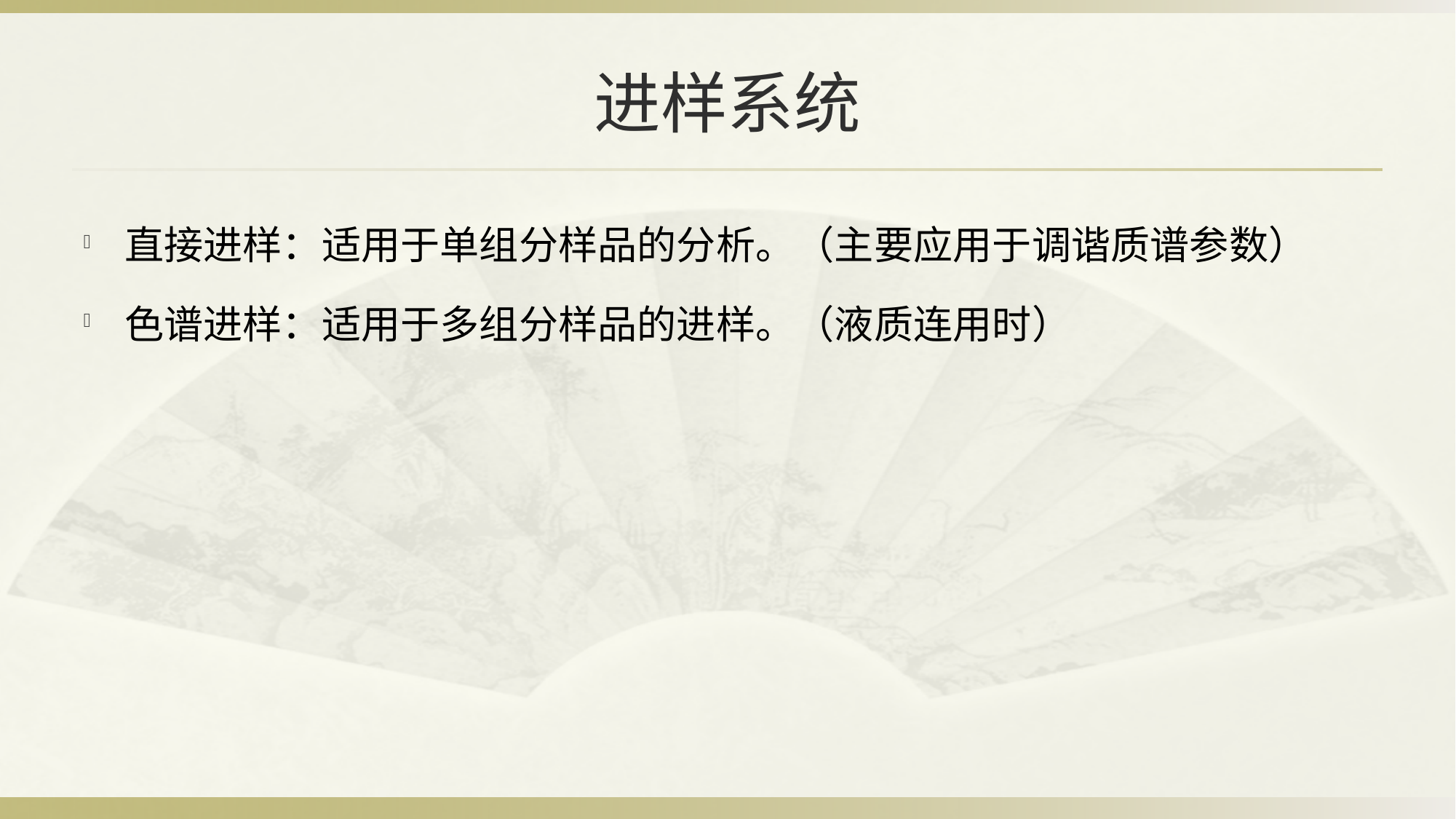

# 进样系统
直接进样：适用于单组分样品的分析。（主要应用于调谐质谱参数）
色谱进样：适用于多组分样品的进样。（液质连用时）